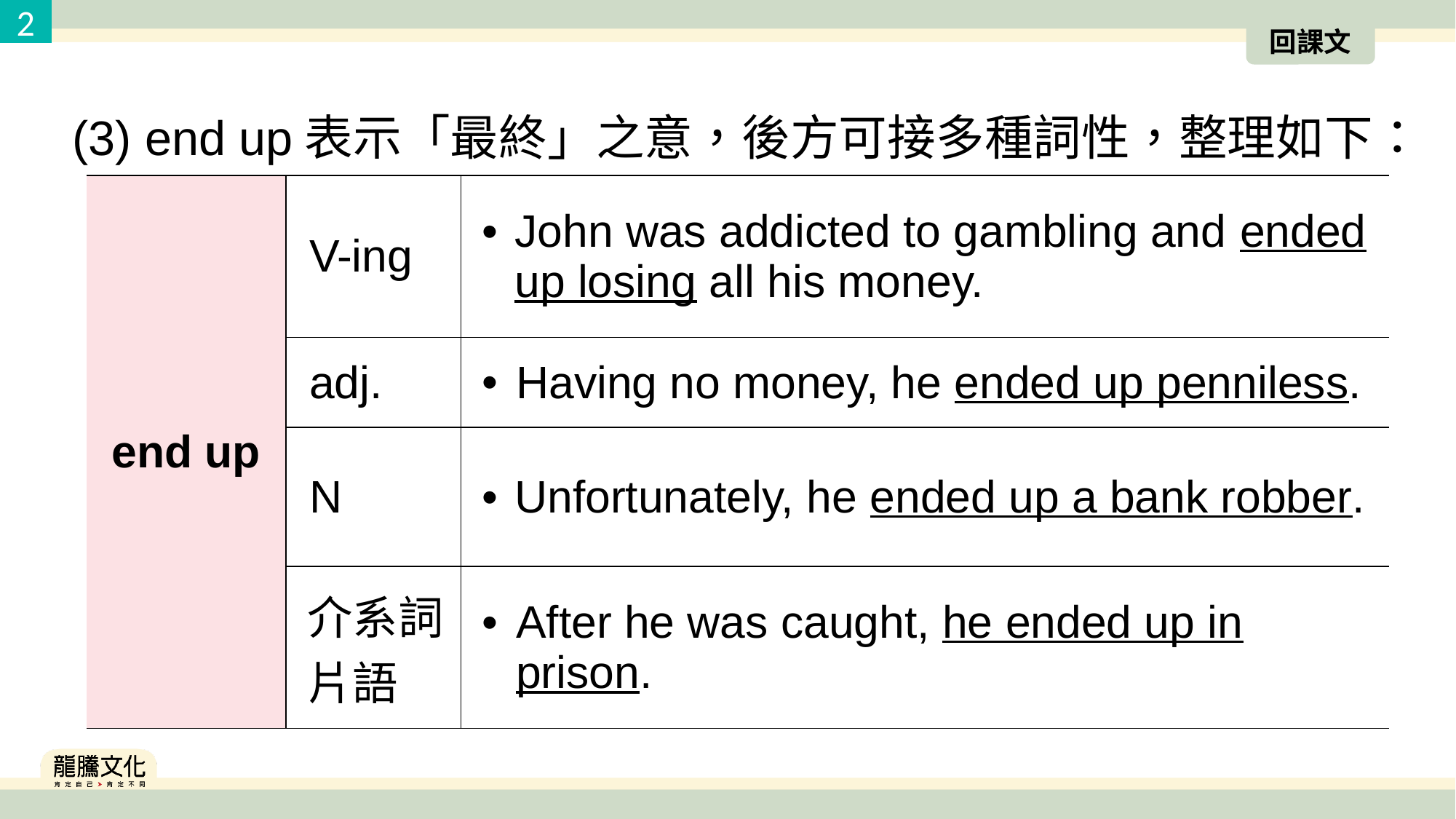

2
回課文
(3) end up表示「最終」之意，後方可接多種詞性，整理如下：
| end up | V-ing | John was addicted to gambling and ended up losing all his money. |
| --- | --- | --- |
|  | adj. | Having no money, he ended up penniless. |
|  | N | Unfortunately, he ended up a bank robber. |
|  | 介系詞片語 | After he was caught, he ended up in prison. |